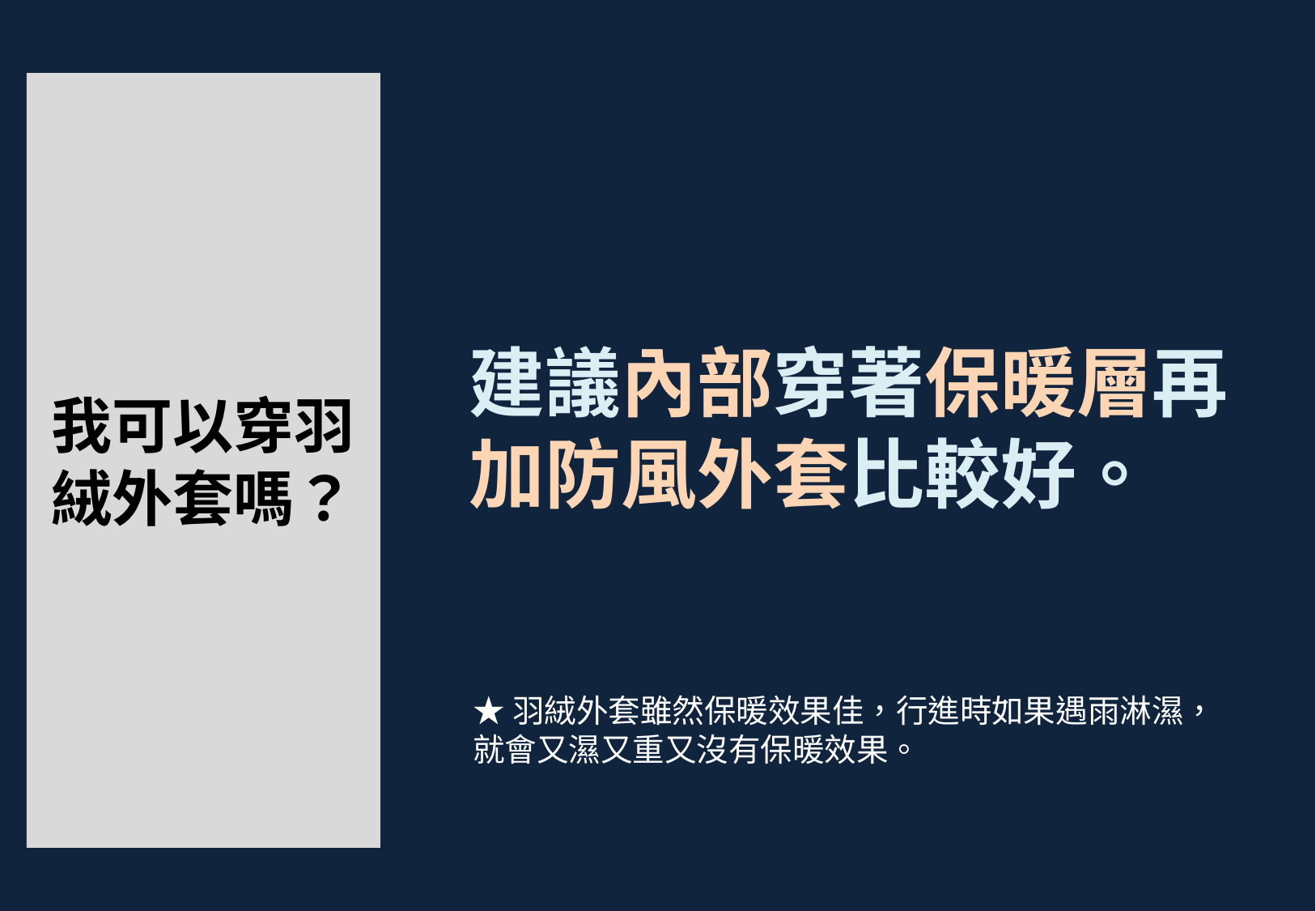

# 我可以穿羽絨外套嗎？
建議內部穿著保暖層再加防風外套比較好。
★羽絨外套雖然保暖效果佳，行進時如果遇雨淋濕，就會又濕又重又沒有保暖效果。